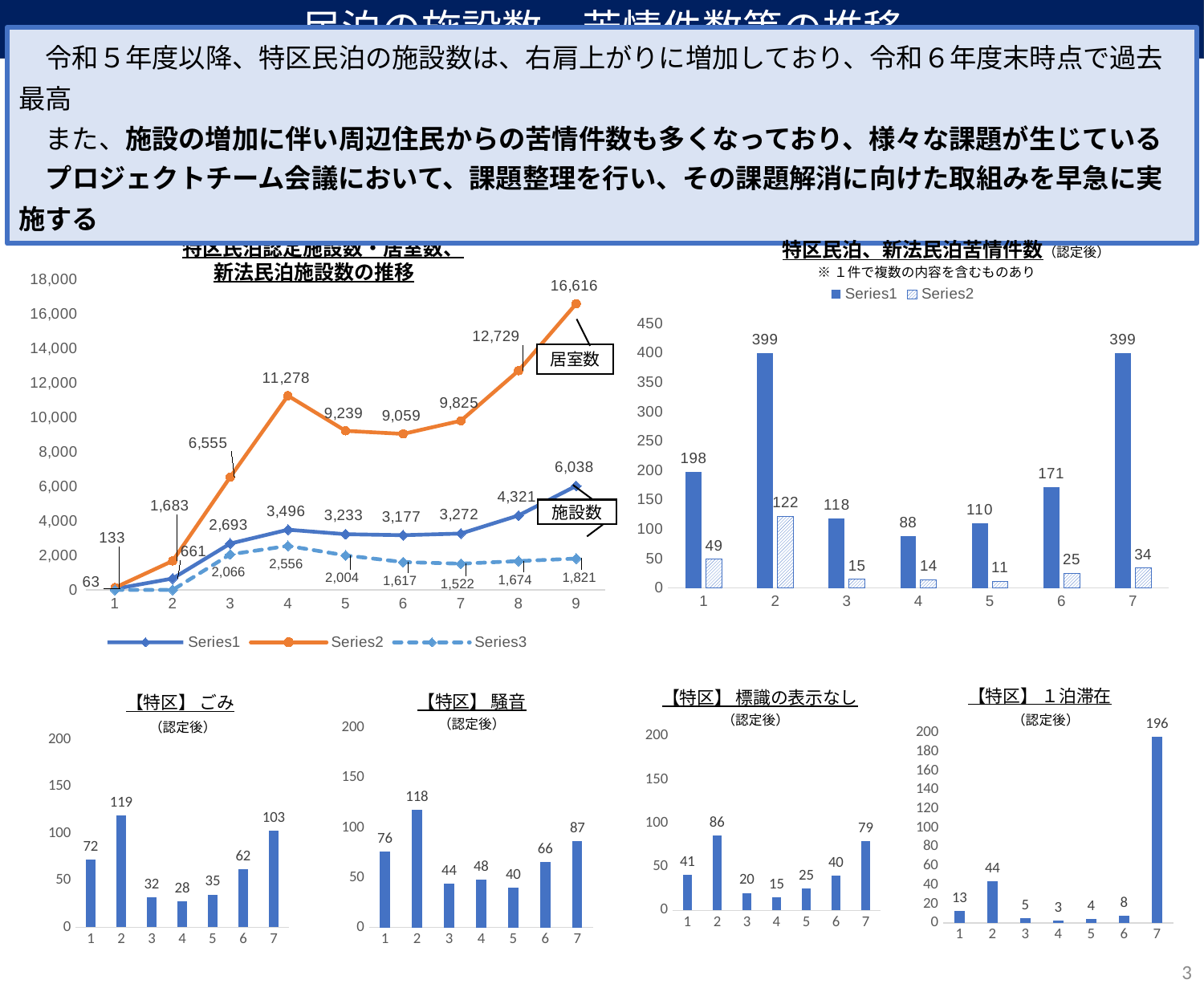

民泊の施設数、苦情件数等の推移
　令和５年度以降、特区民泊の施設数は、右肩上がりに増加しており、令和６年度末時点で過去最高
　また、施設の増加に伴い周辺住民からの苦情件数も多くなっており、様々な課題が生じている
　プロジェクトチーム会議において、課題整理を行い、その課題解消に向けた取組みを早急に実施する
   特区民泊認定施設数・居室数、
新法民泊施設数の推移
特区民泊、新法民泊苦情件数（認定後）
※１件で複数の内容を含むものあり

### Chart

| Category |  |  |  |  |  |
|---|---|---|---|---|---|

### Chart

| Category |  |  |  |  |
|---|---|---|---|---|
居室数
施設数
【特区】 １泊滞在
（認定後）

### Chart

| Category |  |
|---|---|
【特区】 標識の表示なし
（認定後）

### Chart

| Category |  |
|---|---|
【特区】 騒音
（認定後）

### Chart

| Category |  |
|---|---|
【特区】 ごみ
（認定後）

### Chart

| Category |  |
|---|---|
3